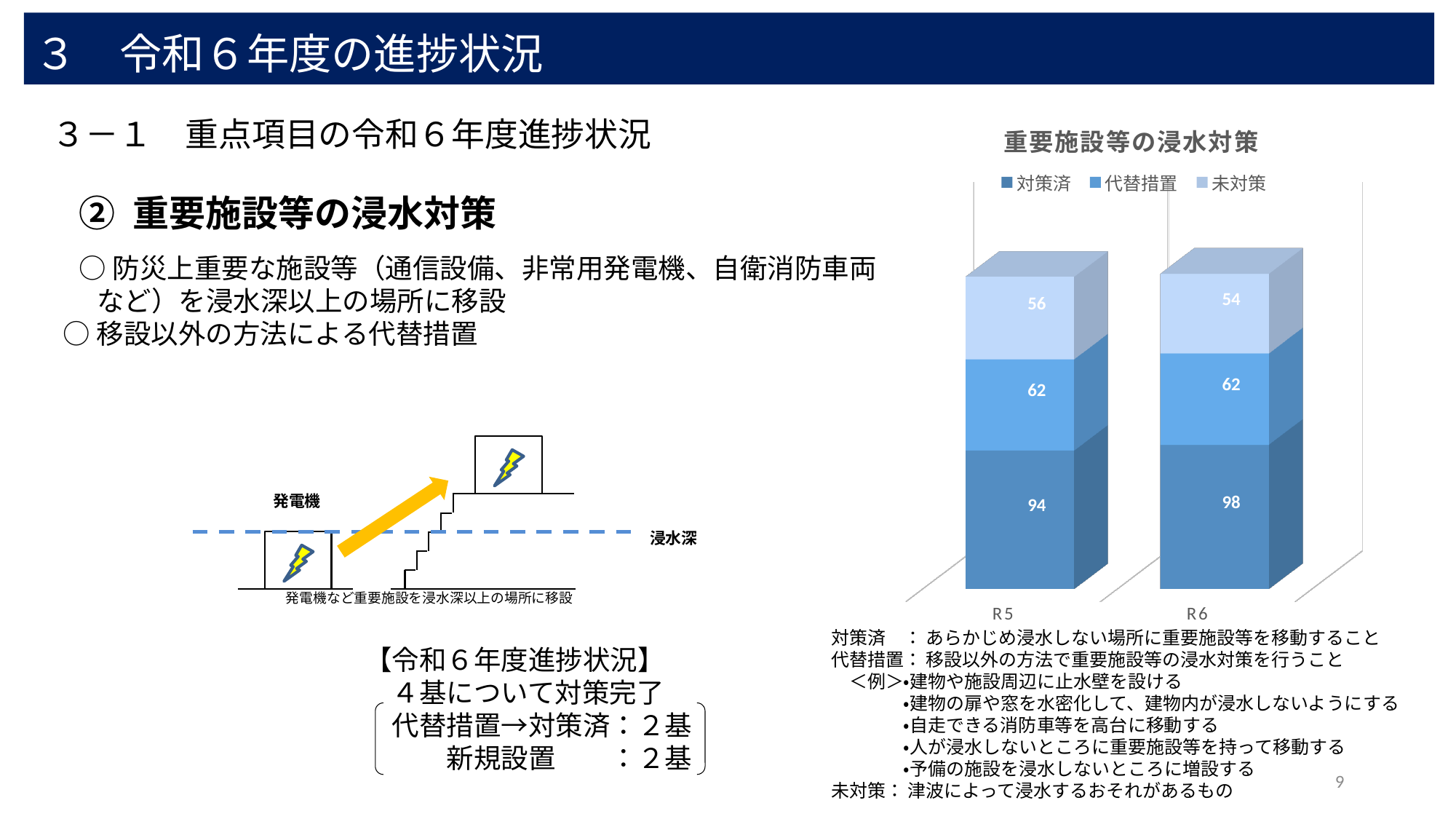

３　令和６年度の進捗状況

[unsupported chart]

３－１　重点項目の令和６年度進捗状況
# ② 重要施設等の浸水対策
○防災上重要な施設等（通信設備、非常用発電機、自衛消防車両など）を浸水深以上の場所に移設
○移設以外の方法による代替措置

発電機

浸水深
発電機など重要施設を浸水深以上の場所に移設
対策済　： あらかじめ浸水しない場所に重要施設等を移動すること
代替措置： 移設以外の方法で重要施設等の浸水対策を行うこと
　＜例＞・建物や施設周辺に止水壁を設ける
　　　　・建物の扉や窓を水密化して、建物内が浸水しないようにする
　　　　・自走できる消防車等を高台に移動する
　　　　・人が浸水しないところに重要施設等を持って移動する
　　　　・予備の施設を浸水しないところに増設する
未対策： 津波によって浸水するおそれがあるもの
【令和６年度進捗状況】
　４基について対策完了
　代替措置→対策済：２基
　　　新規設置　　：２基

9